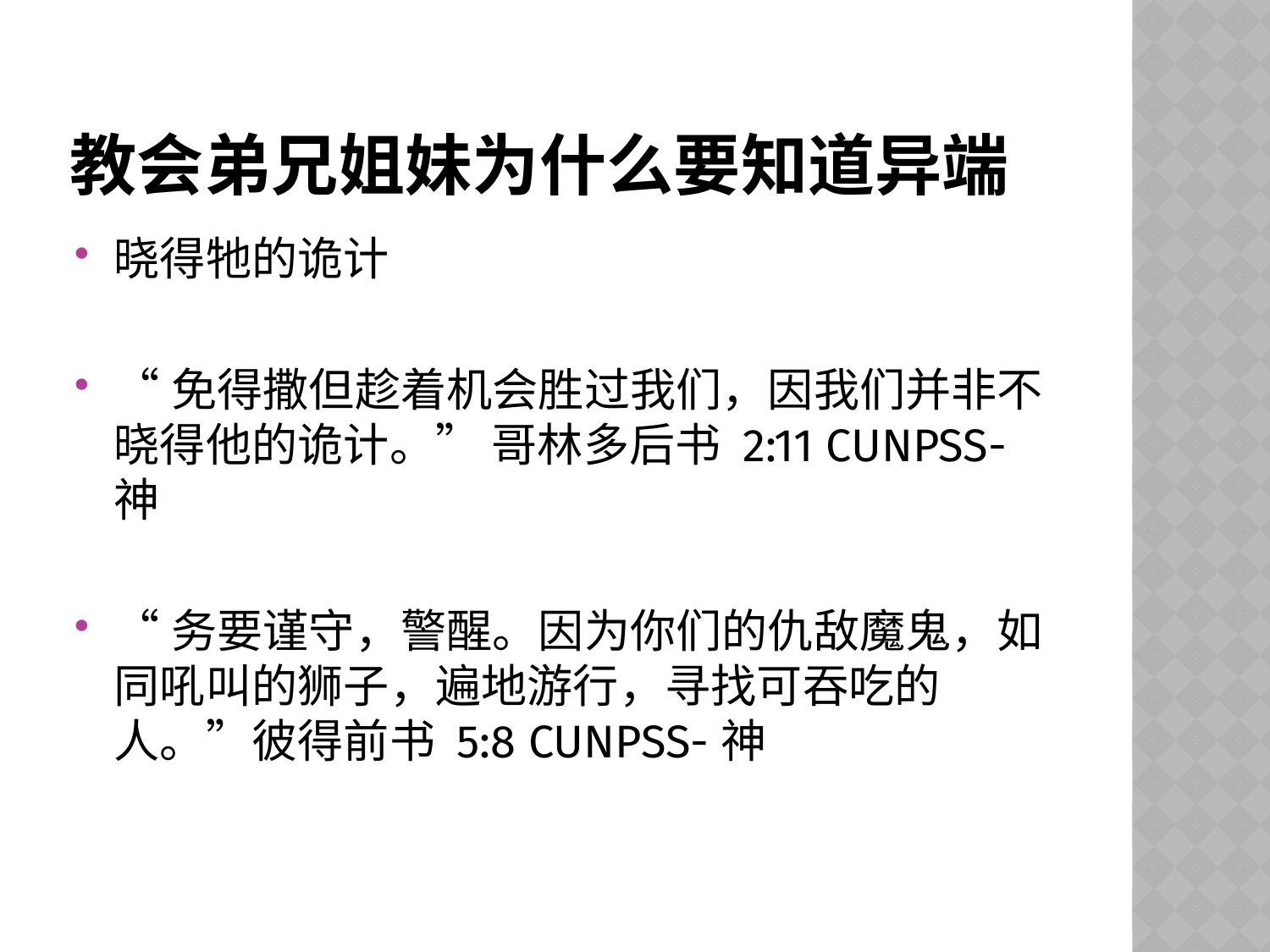

# 教会弟兄姐妹为什么要知道异端
晓得牠的诡计

“免得撒但趁着机会胜过我们，因我们并非不晓得他的诡计。” 哥林多后书 2:11 CUNPSS-神

“务要谨守，警醒。因为你们的仇敌魔鬼，如同吼叫的狮子，遍地游行，寻找可吞吃的人。”彼得前书 5:8 CUNPSS-神